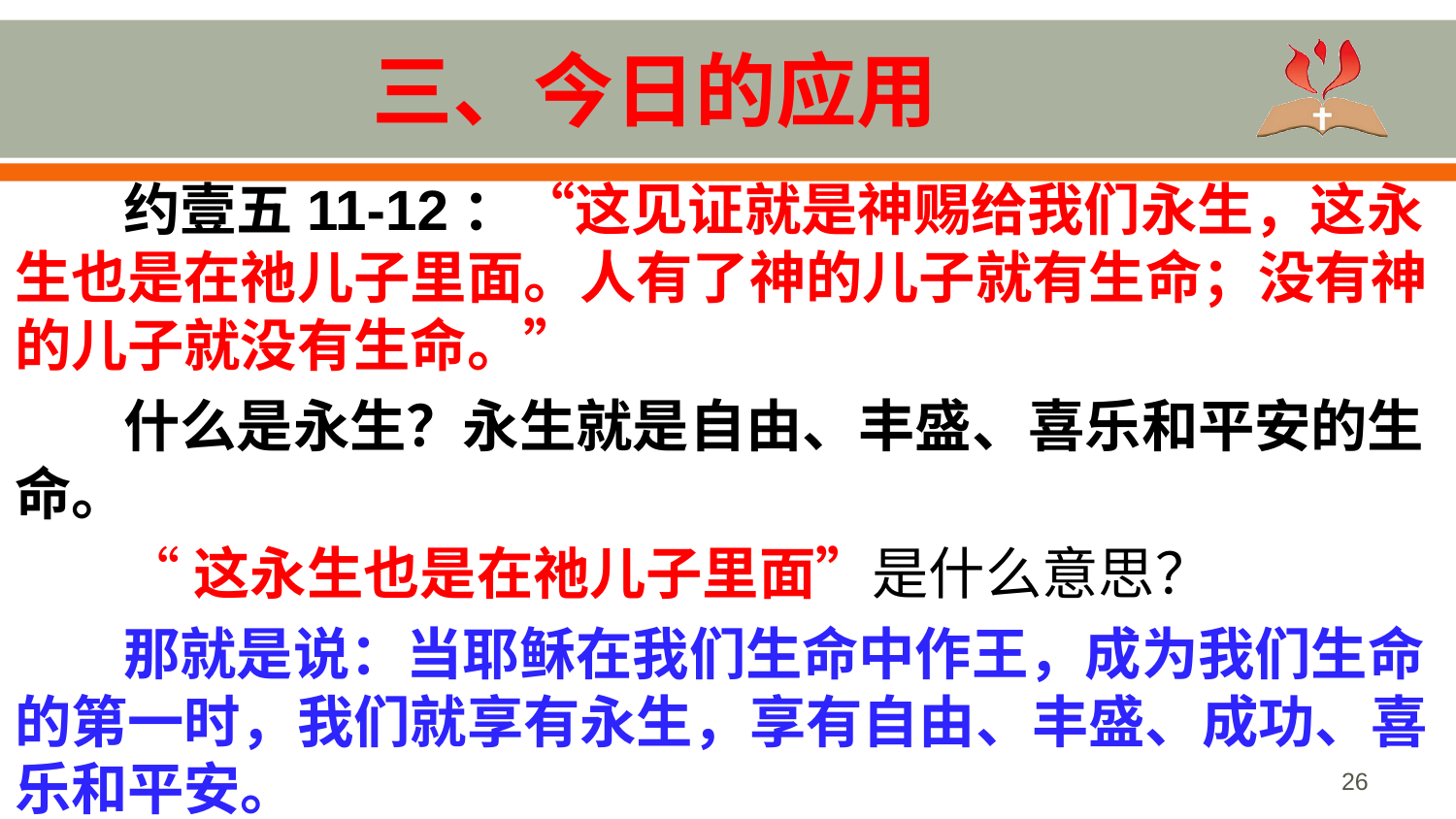

# 三、今日的应用
约壹五11-12：“这见证就是神赐给我们永生，这永生也是在祂儿子里面。人有了神的儿子就有生命；没有神的儿子就没有生命。”
什么是永生？永生就是自由、丰盛、喜乐和平安的生命。
“这永生也是在祂儿子里面”是什么意思？
那就是说：当耶稣在我们生命中作王，成为我们生命的第一时，我们就享有永生，享有自由、丰盛、成功、喜乐和平安。

26